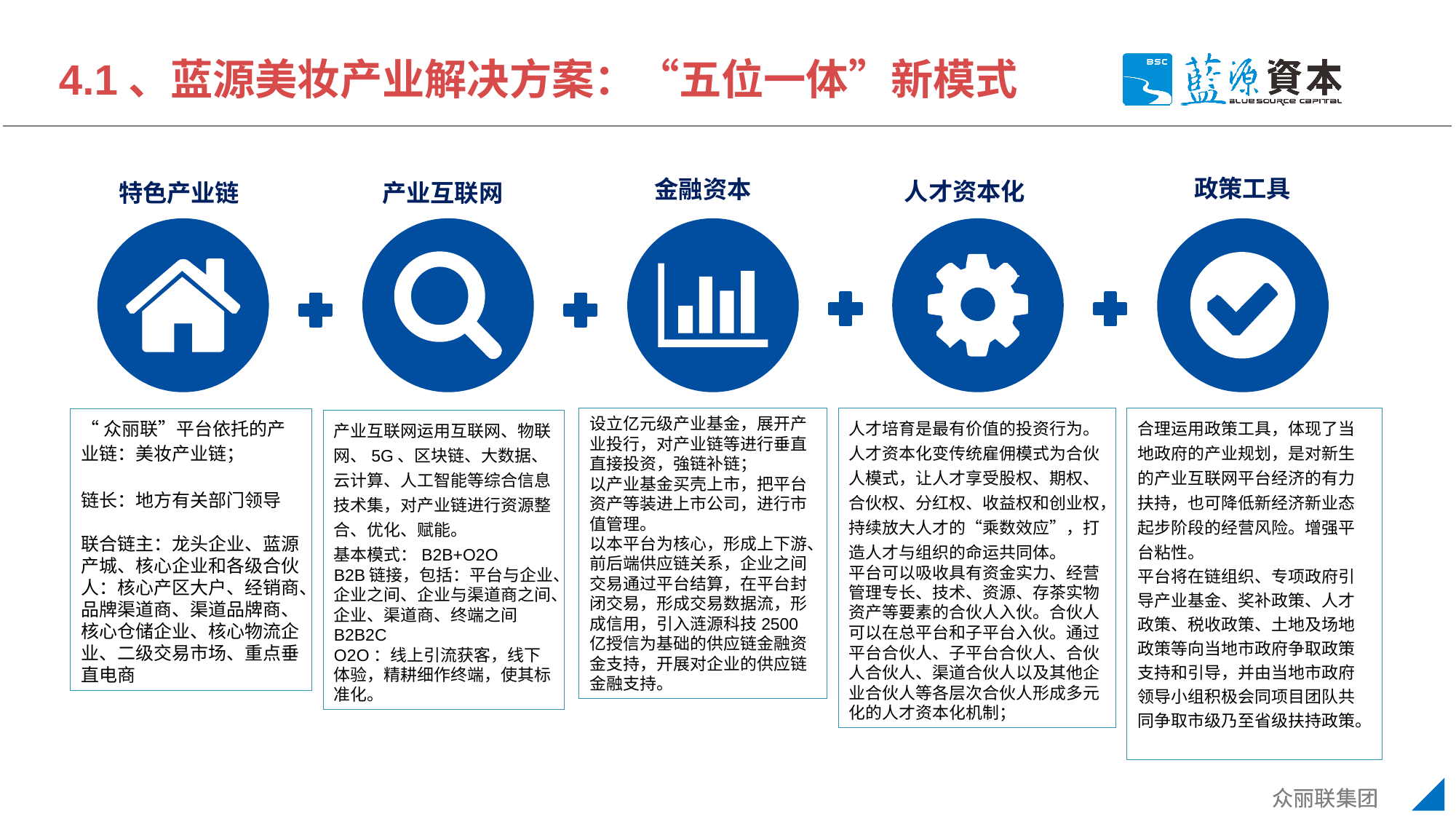

4.1、蓝源美妆产业解决方案：“五位一体”新模式
政策工具
金融资本
人才资本化
特色产业链
产业互联网

设立亿元级产业基金，展开产业投行，对产业链等进行垂直直接投资，強链补链；
以产业基金买壳上市，把平台资产等装进上市公司，进行市值管理。
以本平台为核心，形成上下游、前后端供应链关系，企业之间交易通过平台结算，在平台封闭交易，形成交易数据流，形成信用，引入涟源科技2500亿授信为基础的供应链金融资金支持，开展对企业的供应链金融支持。
合理运用政策工具，体现了当地政府的产业规划，是对新生的产业互联网平台经济的有力扶持，也可降低新经济新业态起步阶段的经营风险。增强平台粘性。
平台将在链组织、专项政府引导产业基金、奖补政策、人才政策、税收政策、土地及场地政策等向当地市政府争取政策支持和引导，并由当地市政府领导小组积极会同项目团队共同争取市级乃至省级扶持政策。
人才培育是最有价值的投资行为。人才资本化变传统雇佣模式为合伙人模式，让人才享受股权、期权、合伙权、分红权、收益权和创业权，持续放大人才的“乘数效应”，打造人才与组织的命运共同体。
平台可以吸收具有资金实力、经营管理专长、技术、资源、存茶实物资产等要素的合伙人入伙。合伙人可以在总平台和子平台入伙。通过平台合伙人、子平台合伙人、合伙人合伙人、渠道合伙人以及其他企业合伙人等各层次合伙人形成多元化的人才资本化机制；
“众丽联”平台依托的产业链：美妆产业链；

链长：地方有关部门领导

联合链主：龙头企业、蓝源产城、核心企业和各级合伙人：核心产区大户、经销商、品牌渠道商、渠道品牌商、核心仓储企业、核心物流企业、二级交易市场、重点垂直电商
产业互联网运用互联网、物联网、5G、区块链、大数据、云计算、人工智能等综合信息技术集，对产业链进行资源整合、优化、赋能。
基本模式：B2B+O2O
B2B链接，包括：平台与企业、企业之间、企业与渠道商之间、企业、渠道商、终端之间B2B2C
O2O：线上引流获客，线下体验，精耕细作终端，使其标准化。

众丽联集团